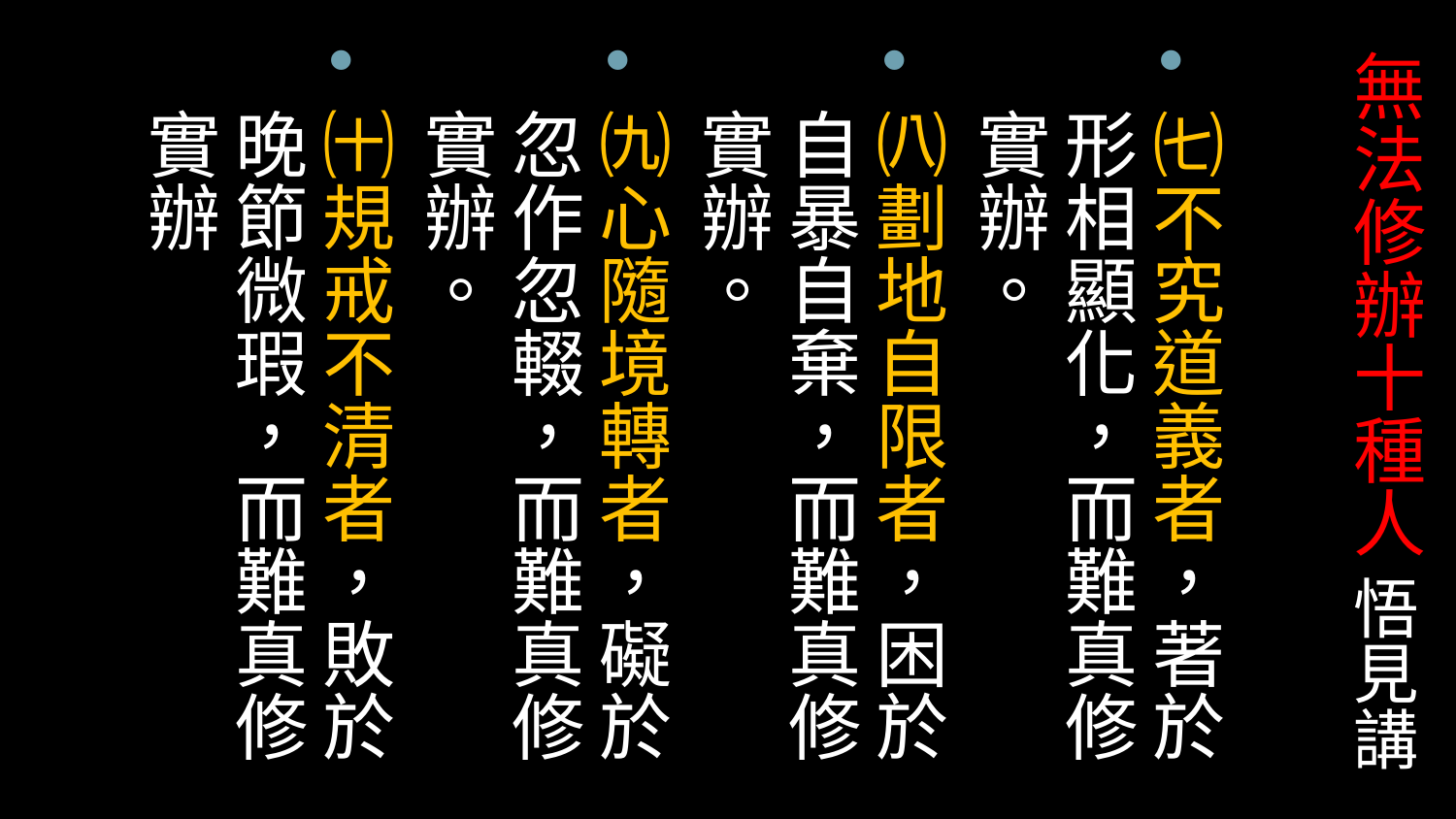

㈦不究道義者，著於形相顯化，而難真修實辦。
㈧劃地自限者，困於自暴自棄，而難真修實辦。
㈨心隨境轉者，礙於忽作忽輟，而難真修實辦。
㈩規戒不清者，敗於晚節微瑕，而難真修實辦

# 無法修辦十種人 悟見講